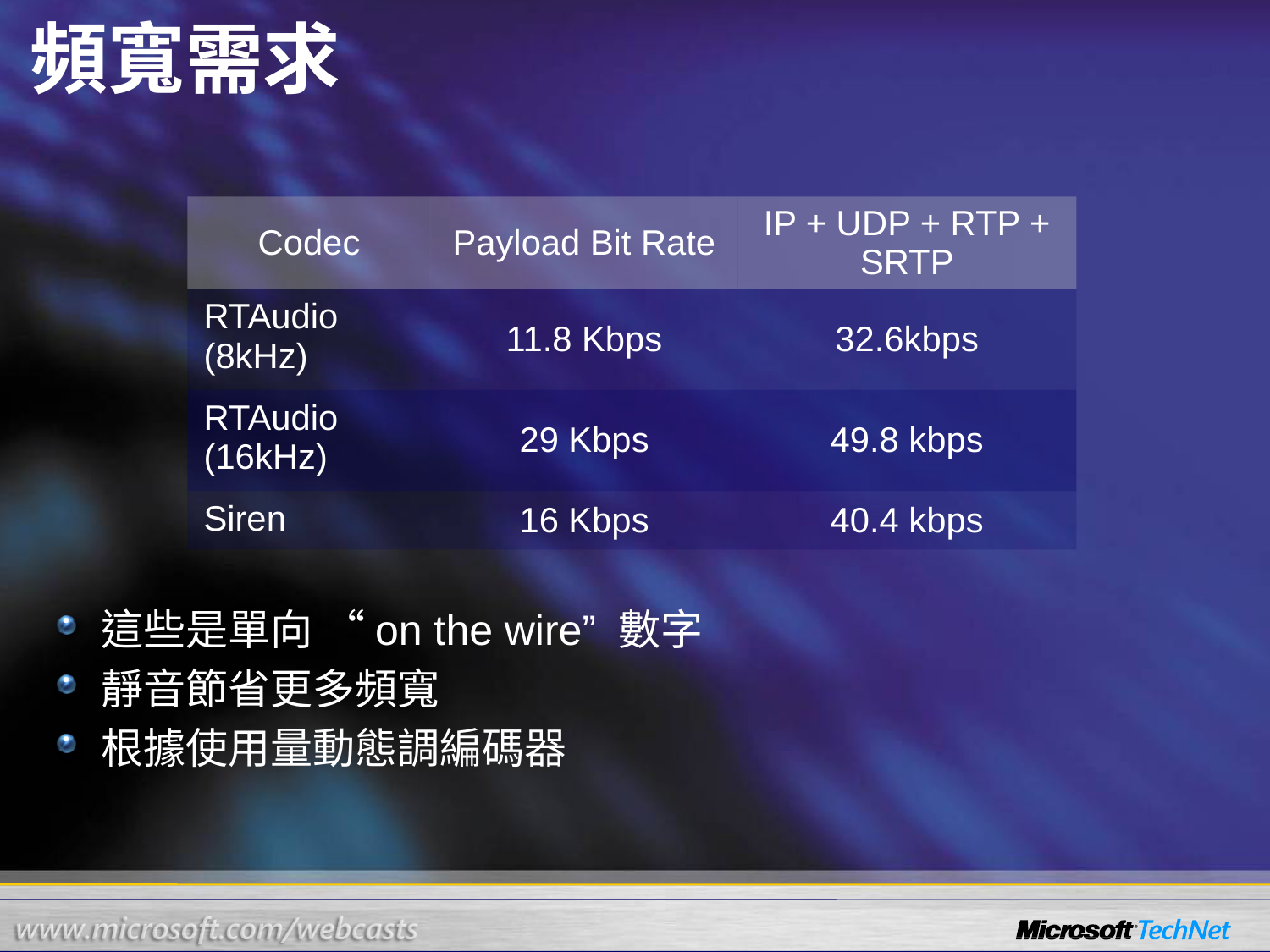

# 頻寬需求
| Codec | Payload Bit Rate | IP + UDP + RTP + SRTP |
| --- | --- | --- |
| RTAudio (8kHz) | 11.8 Kbps | 32.6kbps |
| RTAudio (16kHz) | 29 Kbps | 49.8 kbps |
| Siren | 16 Kbps | 40.4 kbps |
這些是單向 “on the wire” 數字
靜音節省更多頻寬
根據使用量動態調編碼器